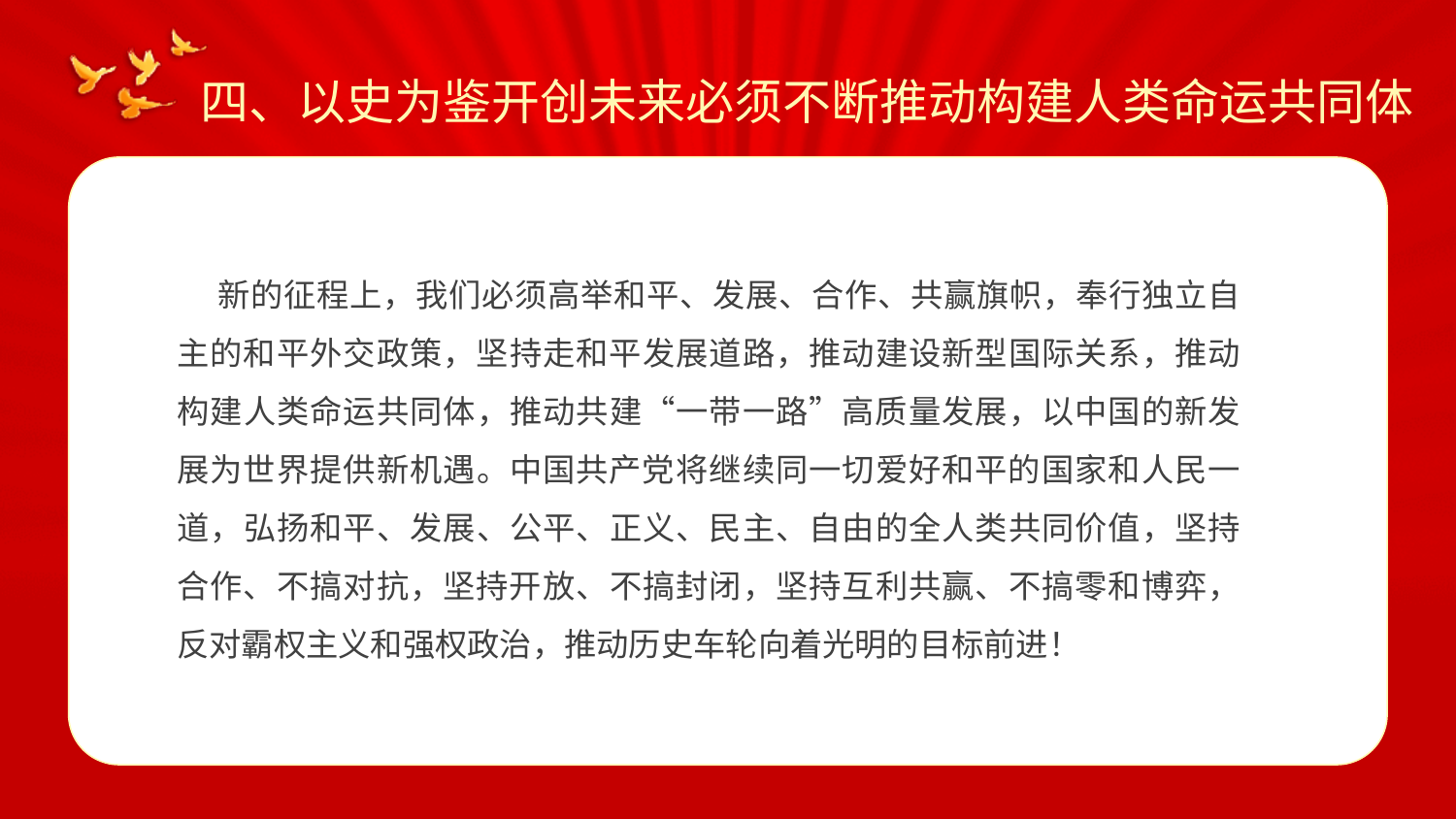

四、以史为鉴开创未来必须不断推动构建人类命运共同体
    新的征程上，我们必须高举和平、发展、合作、共赢旗帜，奉行独立自主的和平外交政策，坚持走和平发展道路，推动建设新型国际关系，推动构建人类命运共同体，推动共建“一带一路”高质量发展，以中国的新发展为世界提供新机遇。中国共产党将继续同一切爱好和平的国家和人民一道，弘扬和平、发展、公平、正义、民主、自由的全人类共同价值，坚持合作、不搞对抗，坚持开放、不搞封闭，坚持互利共赢、不搞零和博弈，反对霸权主义和强权政治，推动历史车轮向着光明的目标前进！